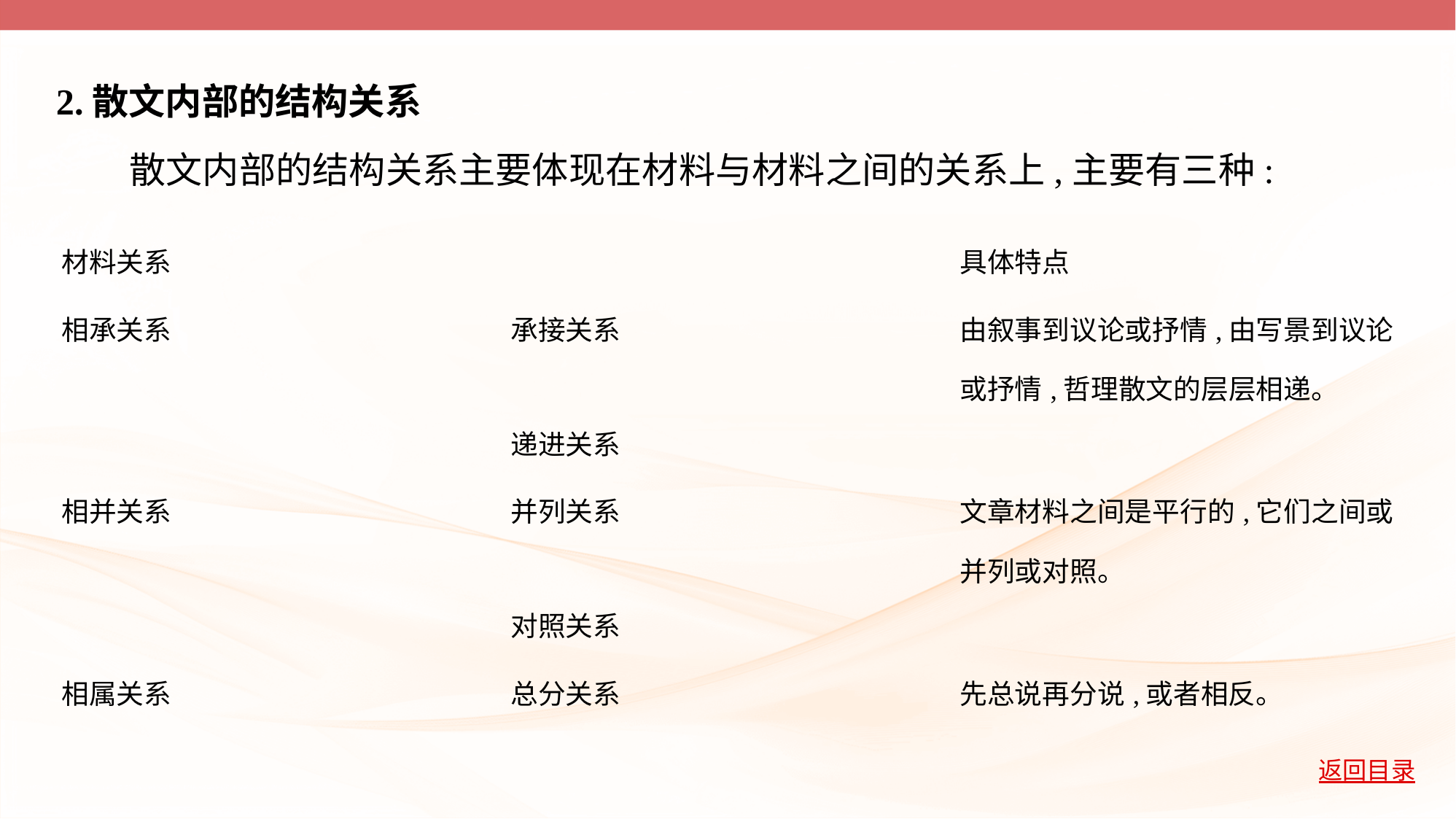

2.散文内部的结构关系
　　散文内部的结构关系主要体现在材料与材料之间的关系上,主要有三种:
| 材料关系 |  | 具体特点 |
| --- | --- | --- |
| 相承关系 | 承接关系 | 由叙事到议论或抒情,由写景到议论 或抒情,哲理散文的层层相递。 |
|  | 递进关系 |  |
| 相并关系 | 并列关系 | 文章材料之间是平行的,它们之间或 并列或对照。 |
|  | 对照关系 |  |
| 相属关系 | 总分关系 | 先总说再分说,或者相反。 |